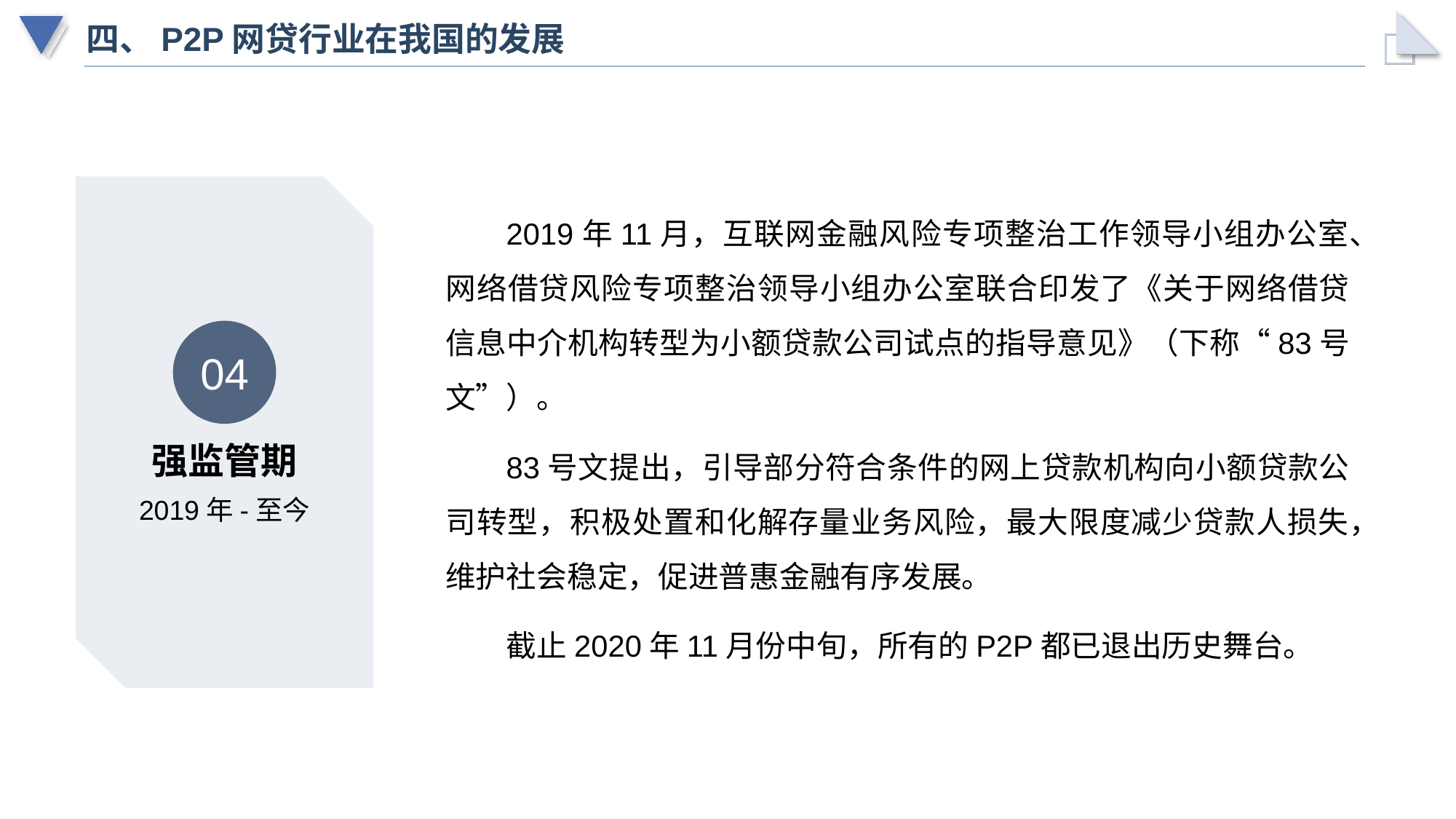

# 四、P2P网贷行业在我国的发展

2019年11月，互联网金融风险专项整治工作领导小组办公室、网络借贷风险专项整治领导小组办公室联合印发了《关于网络借贷信息中介机构转型为小额贷款公司试点的指导意见》（下称“83号文”）。
83号文提出，引导部分符合条件的网上贷款机构向小额贷款公司转型，积极处置和化解存量业务风险，最大限度减少贷款人损失，维护社会稳定，促进普惠金融有序发展。
截止2020年11月份中旬，所有的P2P都已退出历史舞台。
04
强监管期
2019年-至今